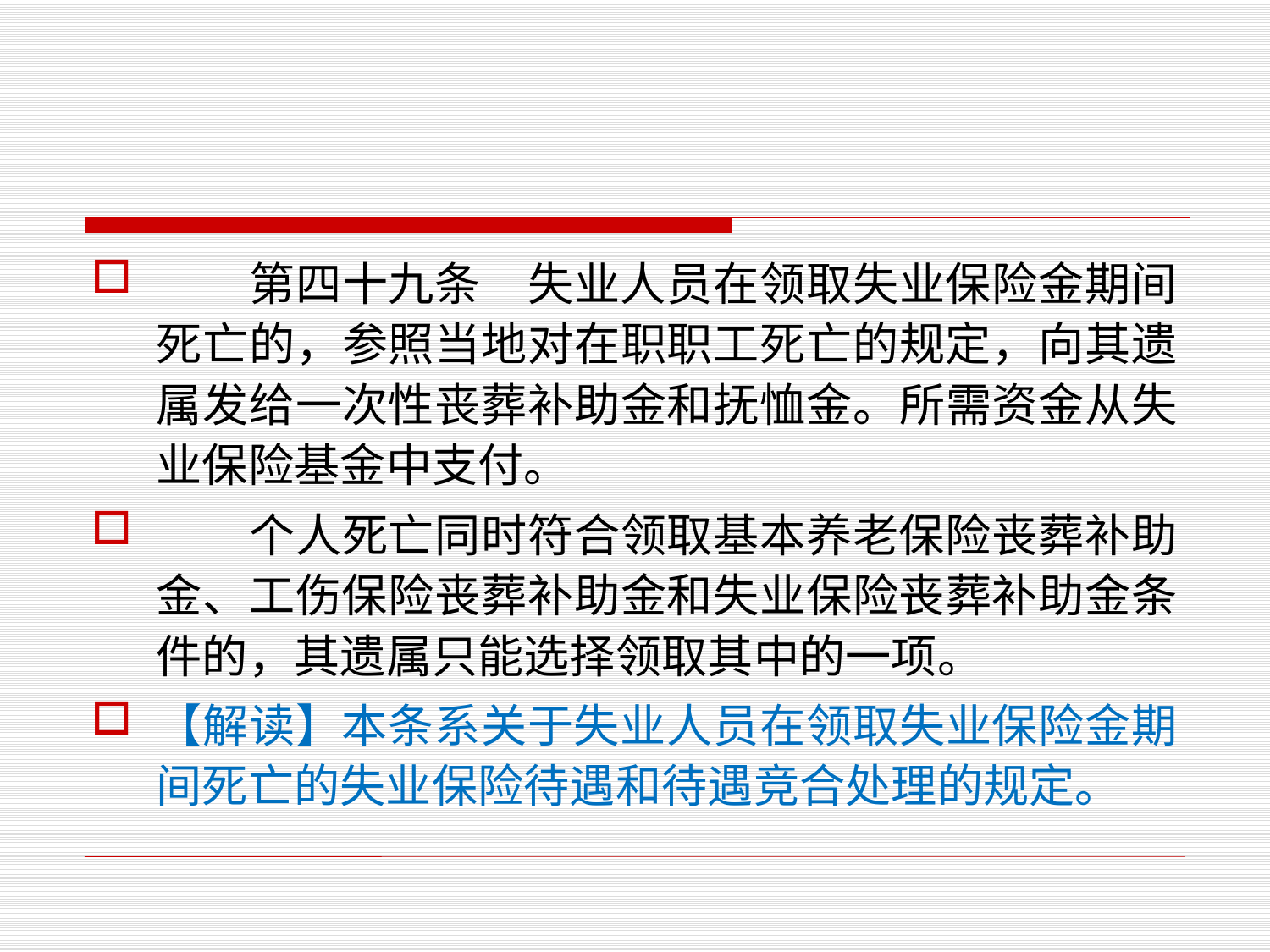

第四十九条　失业人员在领取失业保险金期间死亡的，参照当地对在职职工死亡的规定，向其遗属发给一次性丧葬补助金和抚恤金。所需资金从失业保险基金中支付。
　　个人死亡同时符合领取基本养老保险丧葬补助金、工伤保险丧葬补助金和失业保险丧葬补助金条件的，其遗属只能选择领取其中的一项。
【解读】本条系关于失业人员在领取失业保险金期间死亡的失业保险待遇和待遇竞合处理的规定。